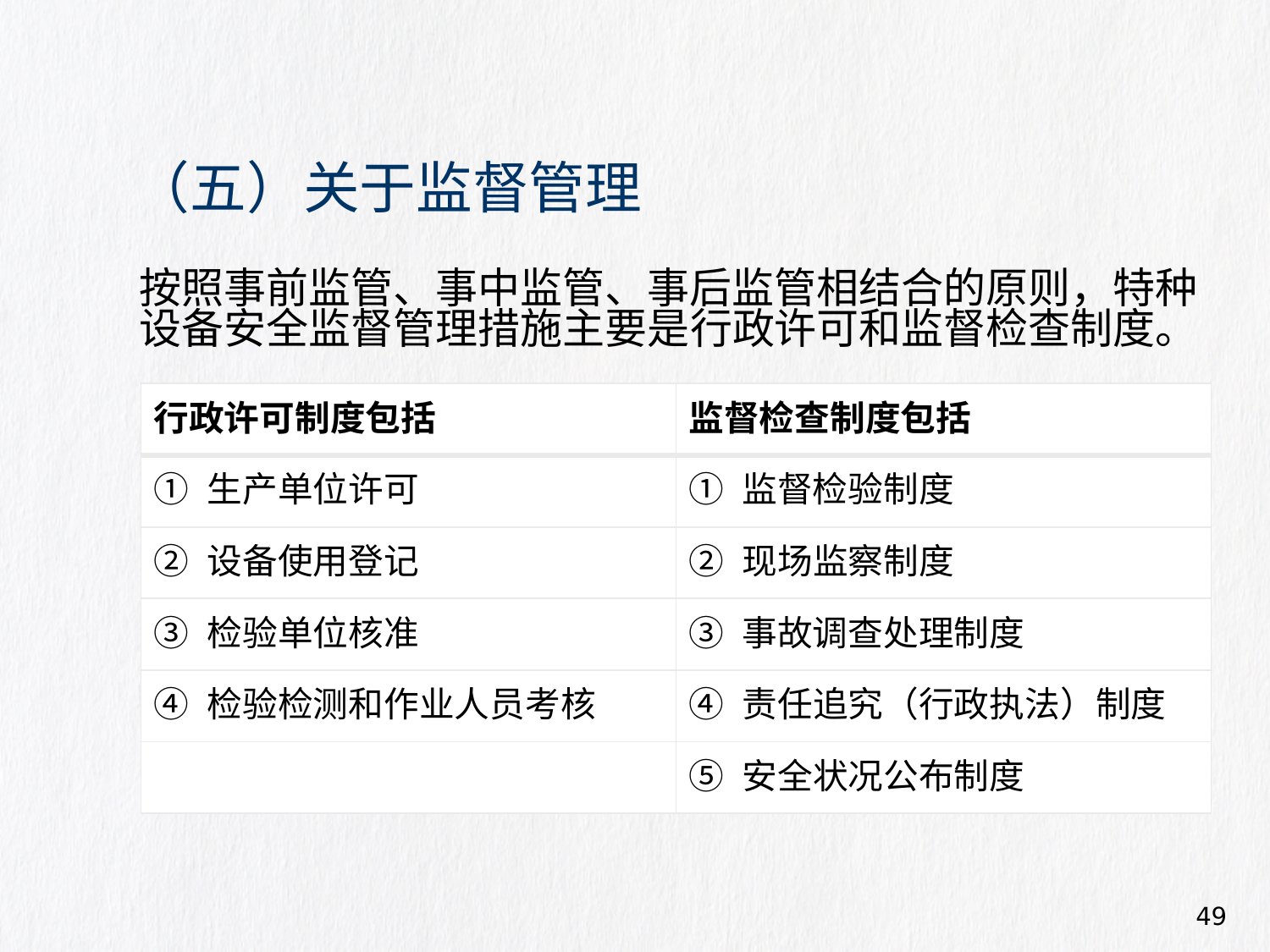

# （五）关于监督管理
按照事前监管、事中监管、事后监管相结合的原则，特种设备安全监督管理措施主要是行政许可和监督检查制度。
| 行政许可制度包括 | 监督检查制度包括 |
| --- | --- |
| ① 生产单位许可 | ① 监督检验制度 |
| ② 设备使用登记 | ② 现场监察制度 |
| ③ 检验单位核准 | ③ 事故调查处理制度 |
| ④ 检验检测和作业人员考核 | ④ 责任追究（行政执法）制度 |
|  | ⑤ 安全状况公布制度 |
49